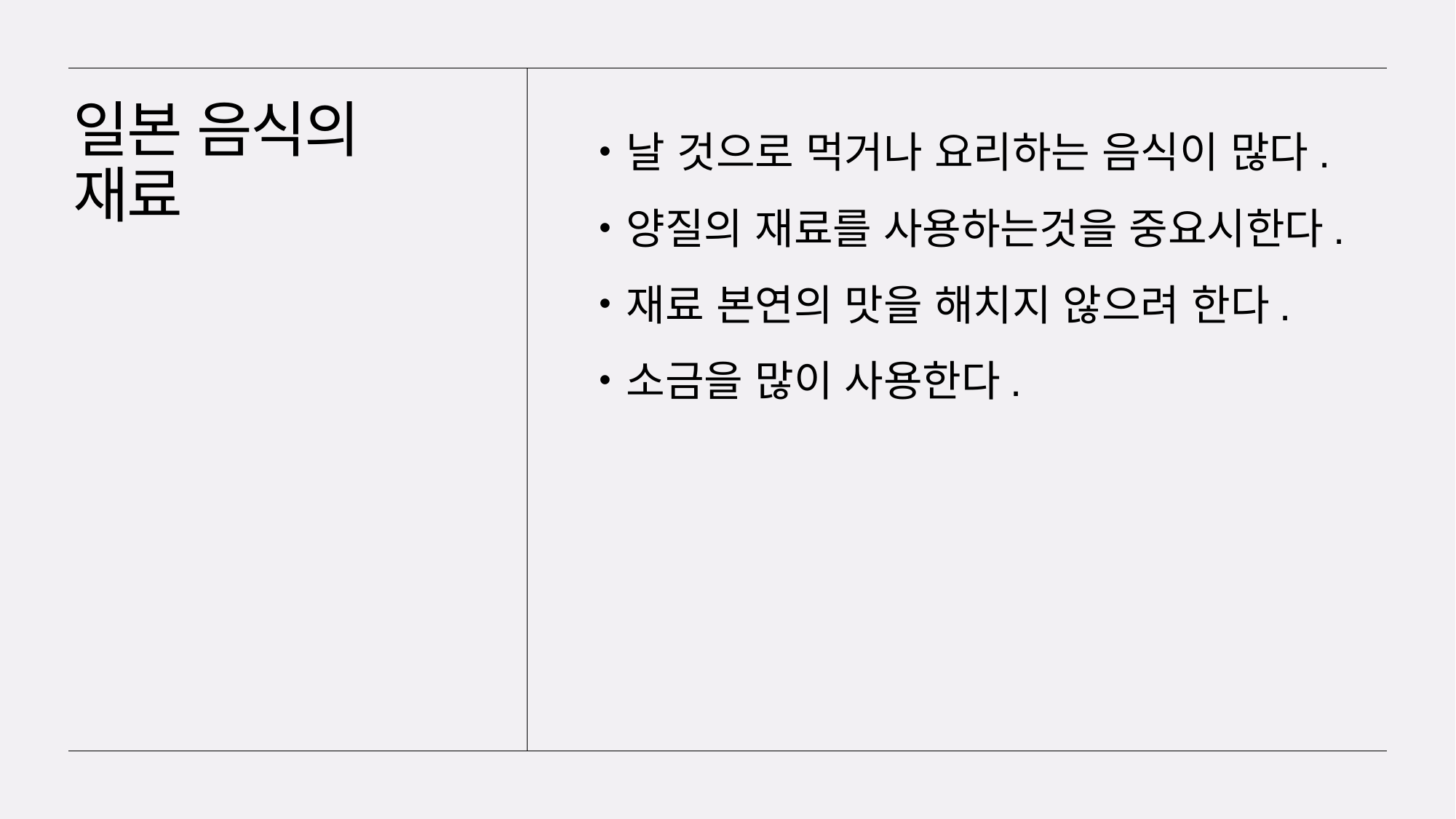

# 일본 음식의 재료
날 것으로 먹거나 요리하는 음식이 많다.
양질의 재료를 사용하는것을 중요시한다.
재료 본연의 맛을 해치지 않으려 한다.
소금을 많이 사용한다.